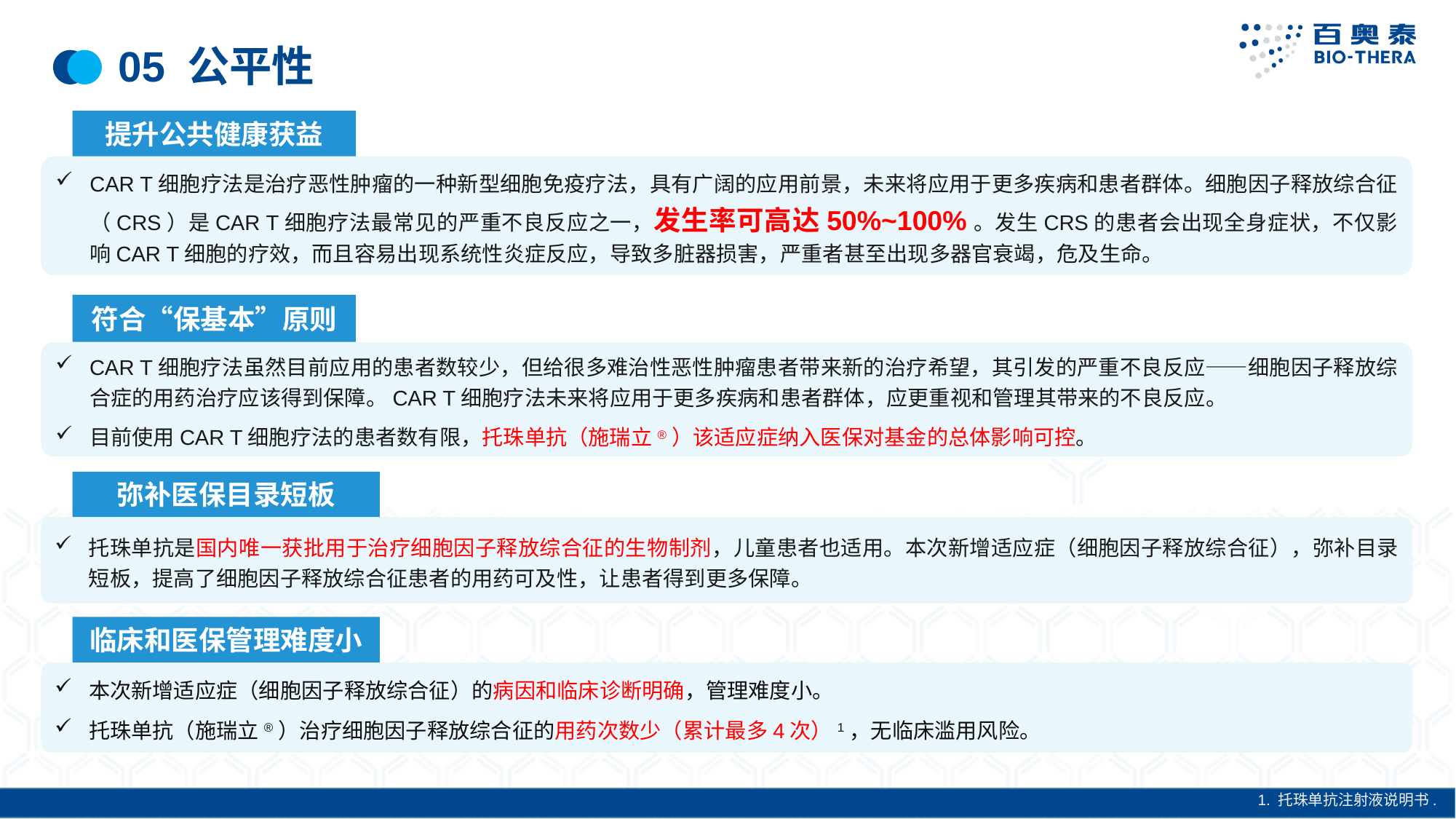

# 05 公平性
提升公共健康获益
CAR T细胞疗法是治疗恶性肿瘤的一种新型细胞免疫疗法，具有广阔的应用前景，未来将应用于更多疾病和患者群体。细胞因子释放综合征（CRS）是CAR T细胞疗法最常见的严重不良反应之一，发生率可高达50%~100%。发生CRS的患者会出现全身症状，不仅影响CAR T细胞的疗效，而且容易出现系统性炎症反应，导致多脏器损害，严重者甚至出现多器官衰竭，危及生命。
符合“保基本”原则
CAR T细胞疗法虽然目前应用的患者数较少，但给很多难治性恶性肿瘤患者带来新的治疗希望，其引发的严重不良反应——细胞因子释放综合症的用药治疗应该得到保障。CAR T细胞疗法未来将应用于更多疾病和患者群体，应更重视和管理其带来的不良反应。
目前使用CAR T细胞疗法的患者数有限，托珠单抗（施瑞立®）该适应症纳入医保对基金的总体影响可控。
弥补医保目录短板
托珠单抗是国内唯一获批用于治疗细胞因子释放综合征的生物制剂，儿童患者也适用。本次新增适应症（细胞因子释放综合征），弥补目录短板，提高了细胞因子释放综合征患者的用药可及性，让患者得到更多保障。
临床和医保管理难度小
本次新增适应症（细胞因子释放综合征）的病因和临床诊断明确，管理难度小。
托珠单抗（施瑞立®）治疗细胞因子释放综合征的用药次数少（累计最多4次）1，无临床滥用风险。
 1. 托珠单抗注射液说明书.